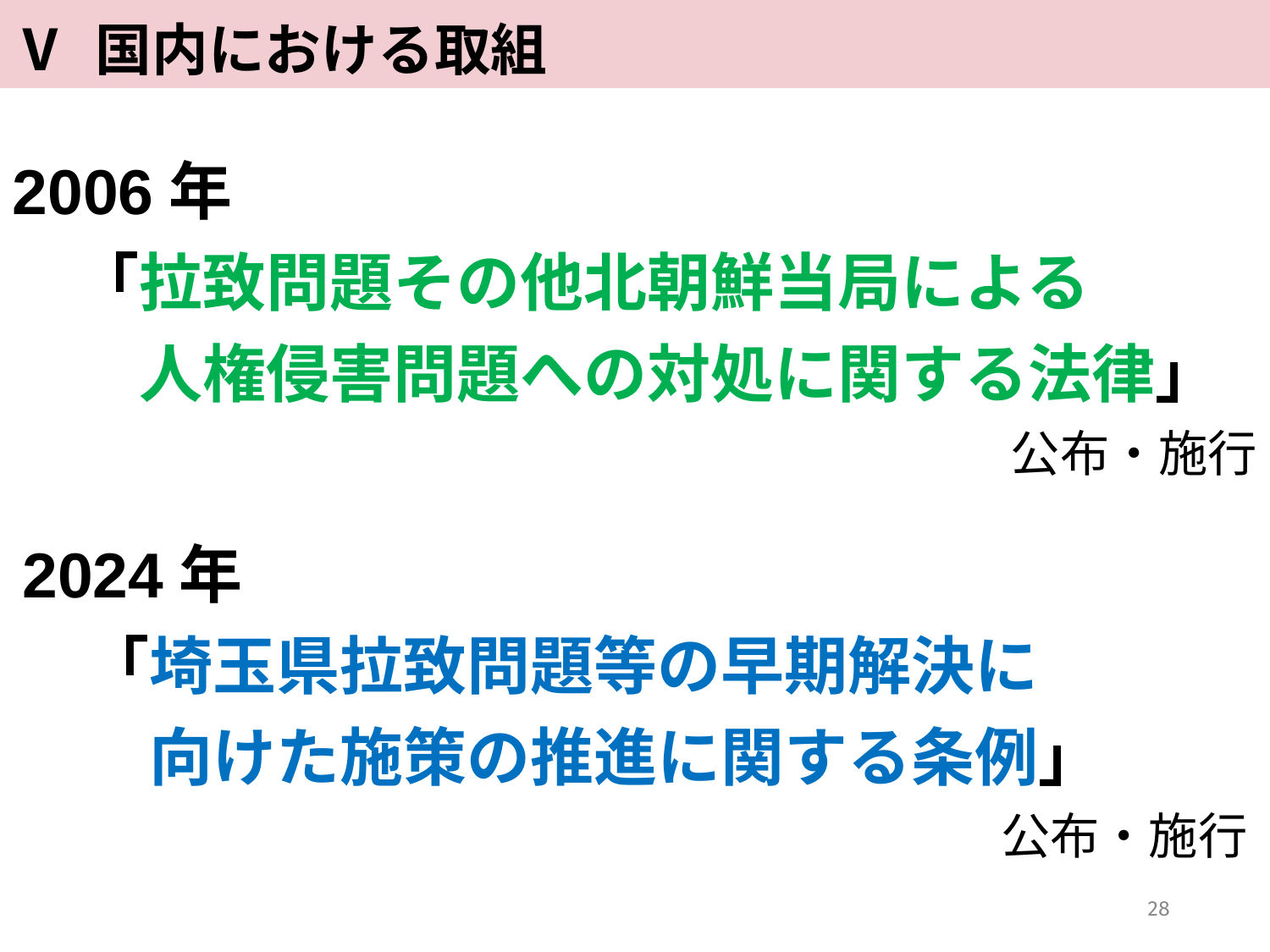

Ⅴ 国内における取組
2006年
　「拉致問題その他北朝鮮当局による
　　人権侵害問題への対処に関する法律」
公布・施行
2024年
　「埼玉県拉致問題等の早期解決に
　　向けた施策の推進に関する条例」
公布・施行
28